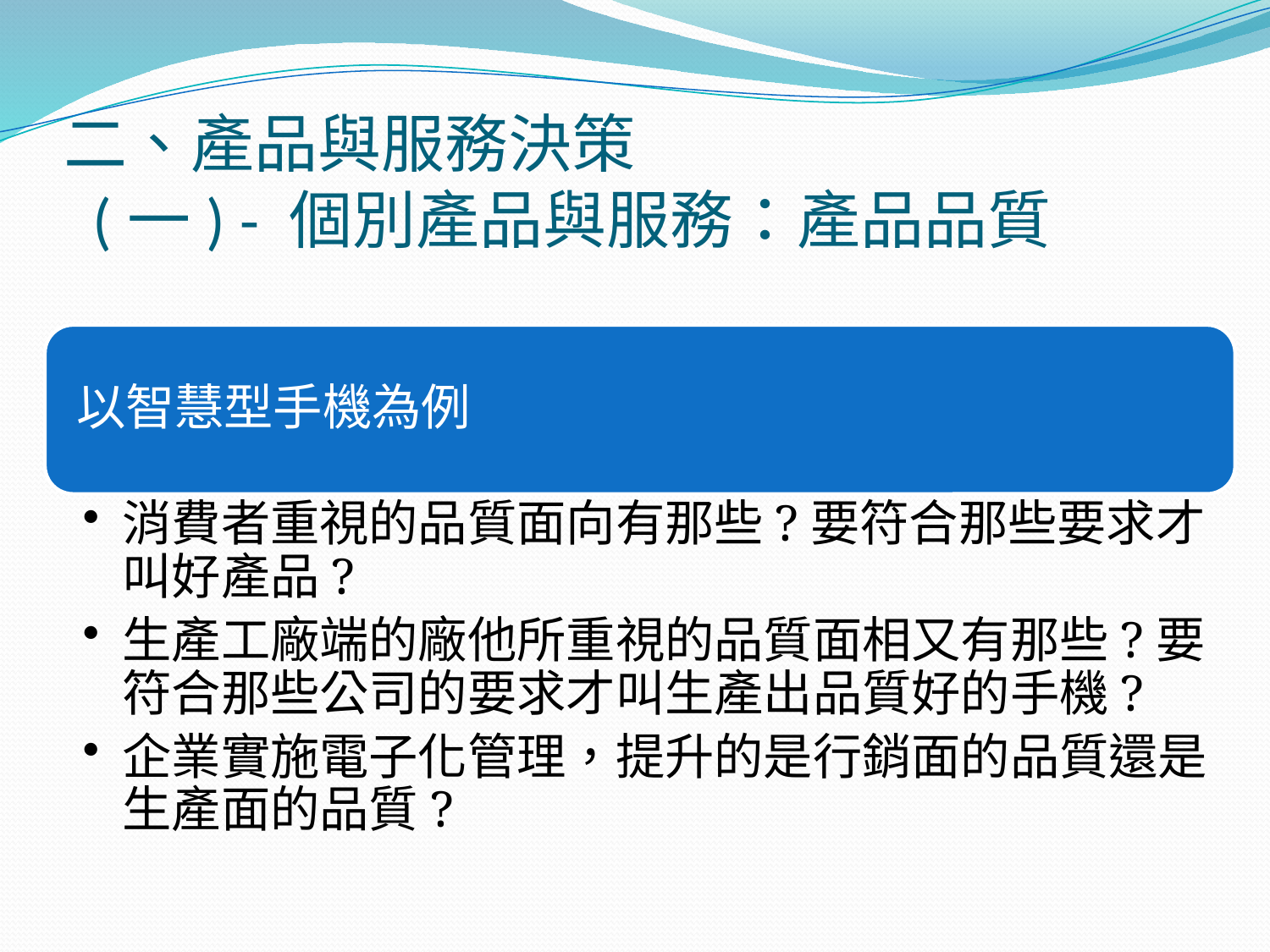

# 二、產品與服務決策 (一) - 個別產品與服務：產品品質
以智慧型手機為例
消費者重視的品質面向有那些?要符合那些要求才叫好產品?
生產工廠端的廠他所重視的品質面相又有那些?要符合那些公司的要求才叫生產出品質好的手機?
企業實施電子化管理，提升的是行銷面的品質還是生產面的品質?